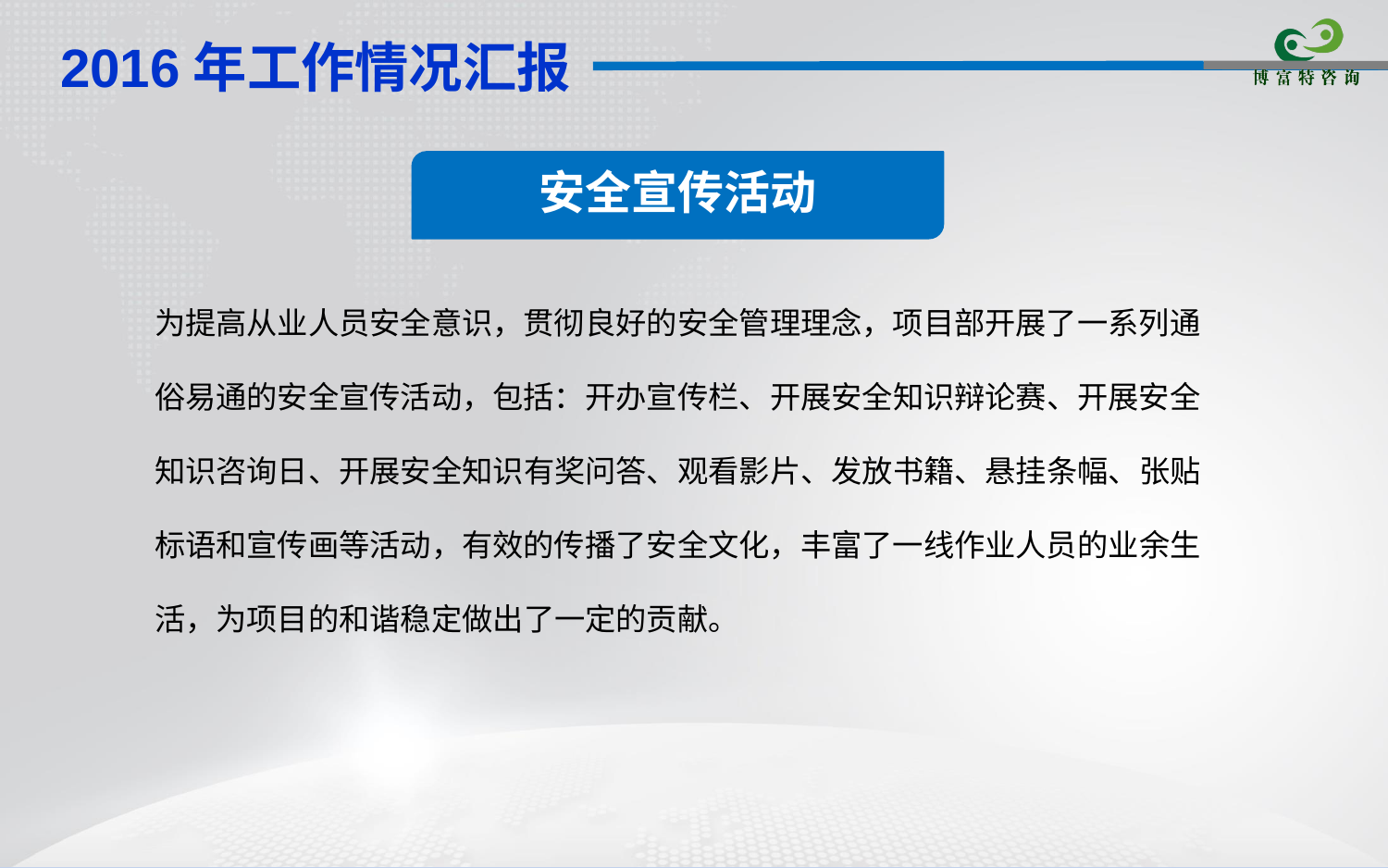

安全宣传活动
为提高从业人员安全意识，贯彻良好的安全管理理念，项目部开展了一系列通俗易通的安全宣传活动，包括：开办宣传栏、开展安全知识辩论赛、开展安全知识咨询日、开展安全知识有奖问答、观看影片、发放书籍、悬挂条幅、张贴标语和宣传画等活动，有效的传播了安全文化，丰富了一线作业人员的业余生活，为项目的和谐稳定做出了一定的贡献。